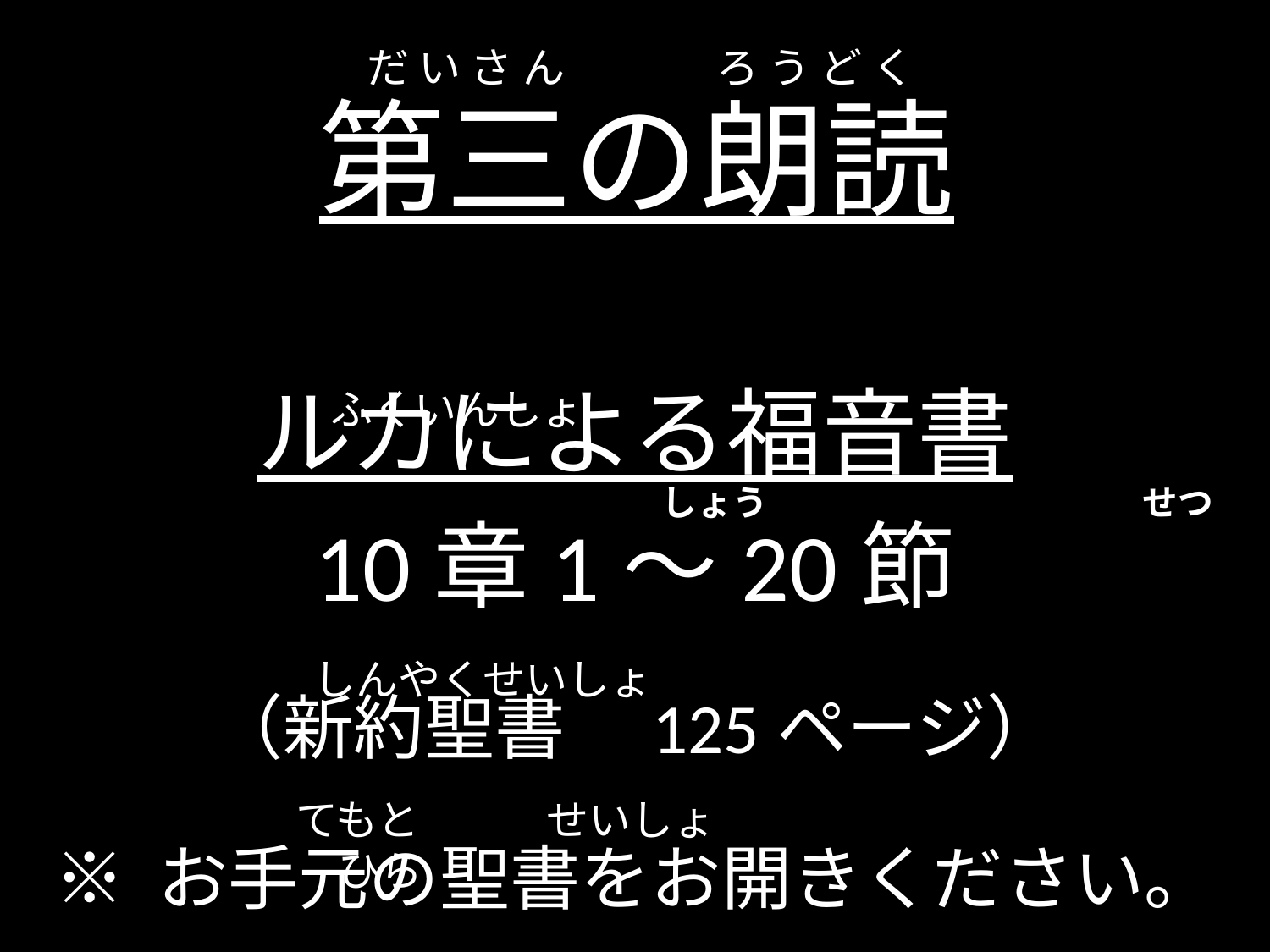

だ い さ ん                ろ う ど く
# 第三の朗読
　　　　　　　　　　　　　　ふくいんしょ
ルカによる福音書
10章1～20節

（新約聖書　125ページ）
　　　　　　  　　　　　　　　   　 　しょう 　   　　　　　　   　　せつ
  しんやくせいしょ
てもと　　　せいしょ　　　　ひら
※ お手元の聖書をお開きください。